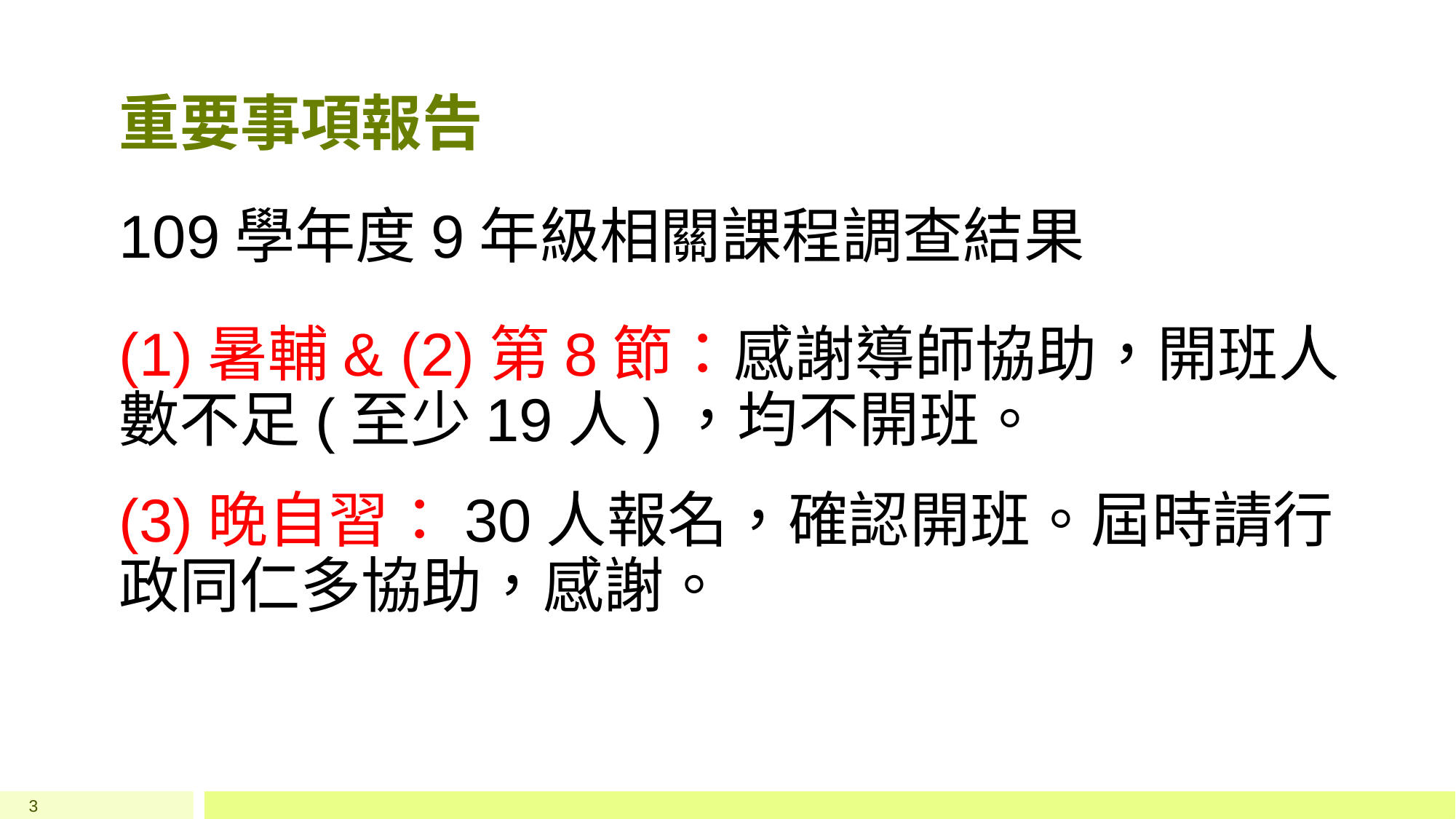

# 重要事項報告

109學年度9年級相關課程調查結果
(1)暑輔& (2)第8節：感謝導師協助，開班人數不足(至少19人)，均不開班。
(3)晚自習：30人報名，確認開班。屆時請行政同仁多協助，感謝。

3